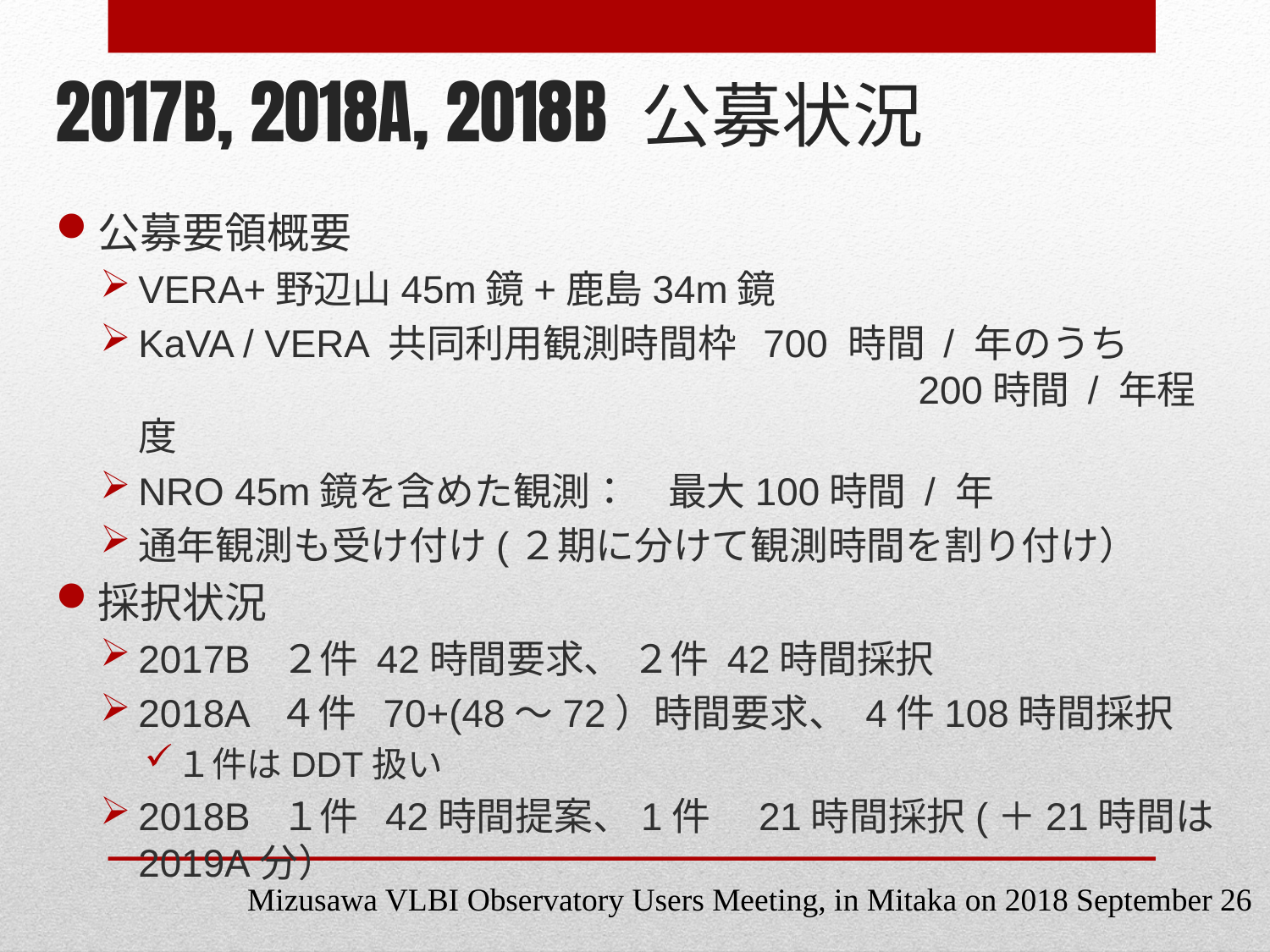

# 2017B, 2018A, 2018B 公募状況
公募要領概要
VERA+野辺山45m鏡+鹿島34m鏡
KaVA / VERA 共同利用観測時間枠  700 時間 / 年のうち							 200時間 / 年程度
NRO 45m鏡を含めた観測：　最大100時間 / 年
通年観測も受け付け(２期に分けて観測時間を割り付け）
採択状況
2017B  ２件 42時間要求、 ２件 42時間採択
2018A  ４件  70+(48〜72）時間要求、 4件108時間採択
１件はDDT扱い
2018B  １件  42時間提案、1件　21時間採択(＋21時間は2019A分）
Mizusawa VLBI Observatory Users Meeting, in Mitaka on 2018 September 26